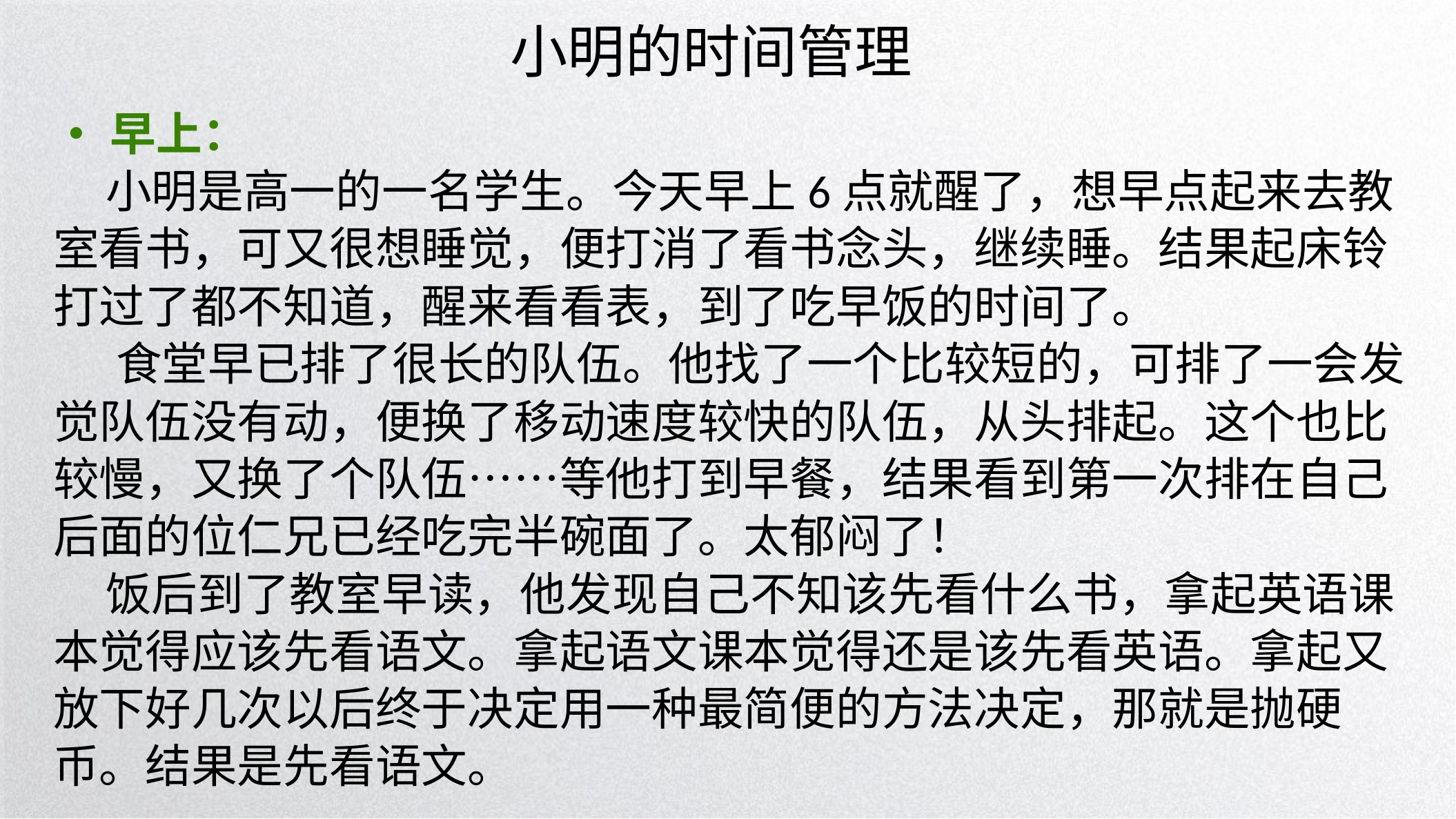

小明的时间管理
•早上：
    小明是高一的一名学生。今天早上6点就醒了，想早点起来去教室看书，可又很想睡觉，便打消了看书念头，继续睡。结果起床铃打过了都不知道，醒来看看表，到了吃早饭的时间了。
     食堂早已排了很长的队伍。他找了一个比较短的，可排了一会发觉队伍没有动，便换了移动速度较快的队伍，从头排起。这个也比较慢，又换了个队伍……等他打到早餐，结果看到第一次排在自己后面的位仁兄已经吃完半碗面了。太郁闷了！
    饭后到了教室早读，他发现自己不知该先看什么书，拿起英语课本觉得应该先看语文。拿起语文课本觉得还是该先看英语。拿起又放下好几次以后终于决定用一种最简便的方法决定，那就是抛硬币。结果是先看语文。